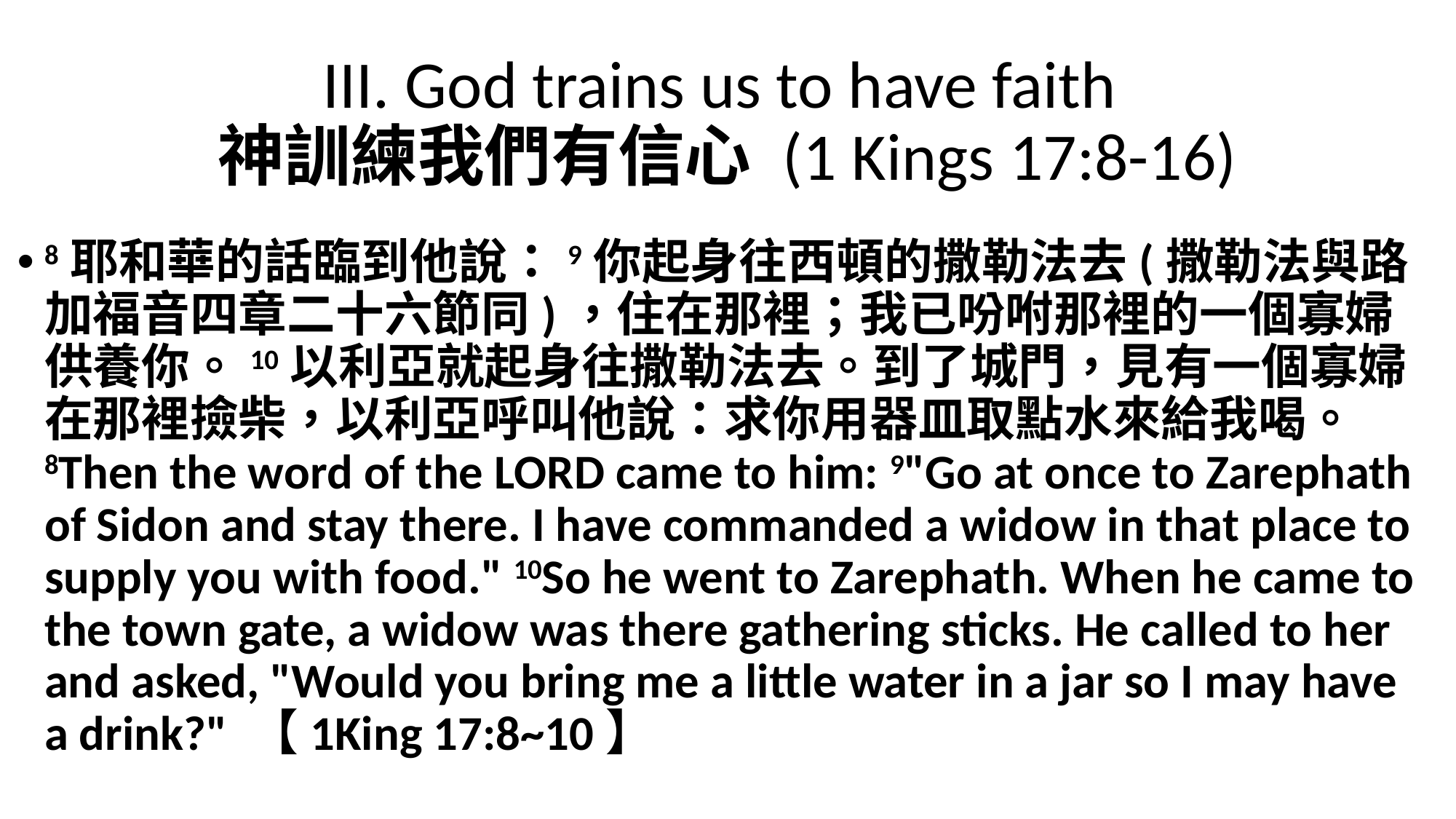

# III. God trains us to have faith 神訓練我們有信心 (1 Kings 17:8-16)
8耶和華的話臨到他說：9你起身往西頓的撒勒法去(撒勒法與路加福音四章二十六節同)，住在那裡；我已吩咐那裡的一個寡婦供養你。10以利亞就起身往撒勒法去。到了城門，見有一個寡婦在那裡撿柴，以利亞呼叫他說：求你用器皿取點水來給我喝。
8Then the word of the LORD came to him: 9"Go at once to Zarephath of Sidon and stay there. I have commanded a widow in that place to supply you with food." 10So he went to Zarephath. When he came to the town gate, a widow was there gathering sticks. He called to her and asked, "Would you bring me a little water in a jar so I may have a drink?" 【1King 17:8~10】